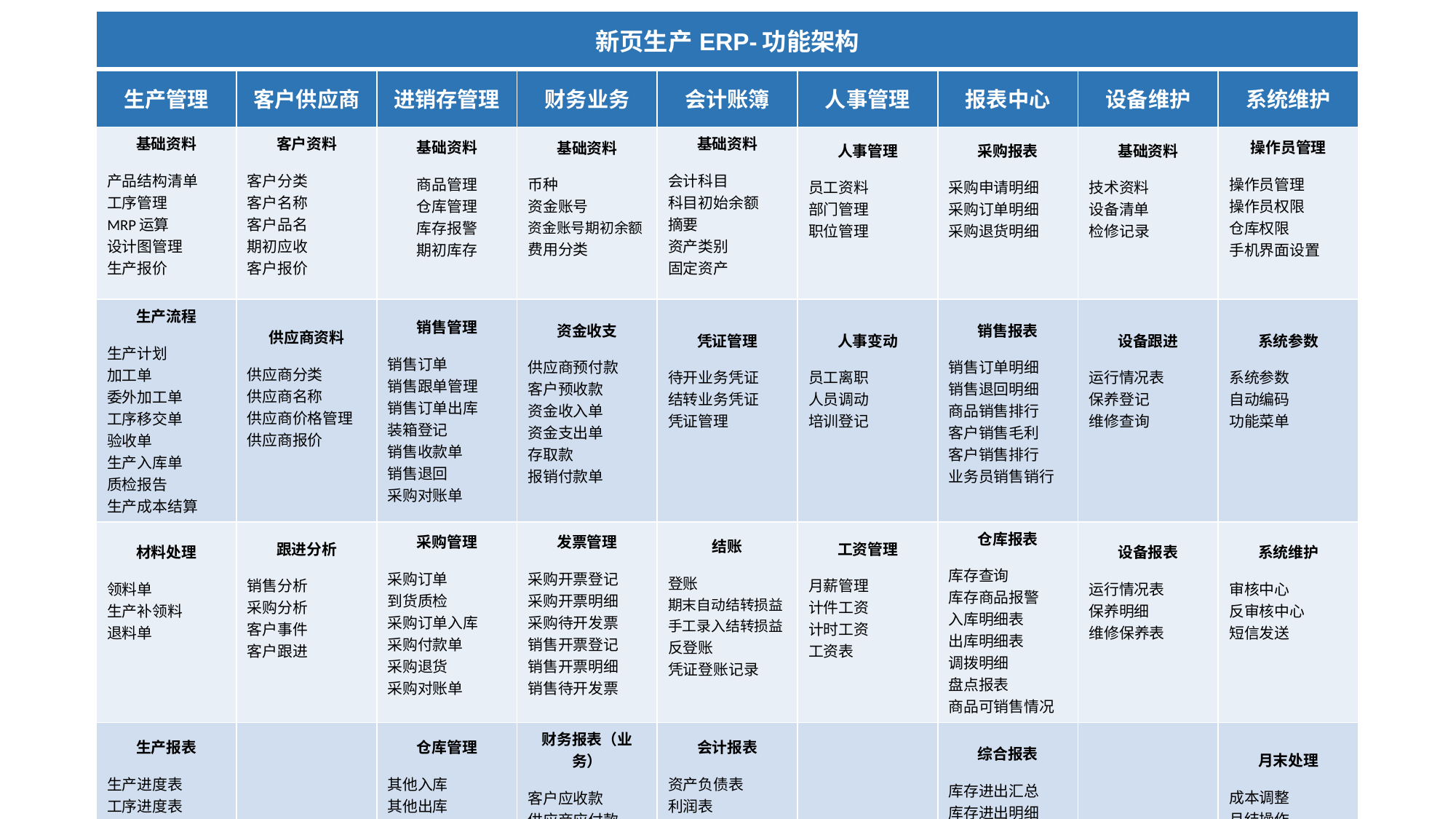

| 新页生产ERP-功能架构 |  |  |  |  |  |  |  |  |
| --- | --- | --- | --- | --- | --- | --- | --- | --- |
| 生产管理 | 客户供应商 | 进销存管理 | 财务业务 | 会计账簿 | 人事管理 | 报表中心 | 设备维护 | 系统维护 |
| 基础资料 产品结构清单 工序管理 MRP运算 设计图管理 生产报价 | 客户资料 客户分类 客户名称 客户品名 期初应收 客户报价 | 基础资料 商品管理 仓库管理 库存报警 期初库存 | 基础资料 币种 资金账号 资金账号期初余额 费用分类 | 基础资料 会计科目 科目初始余额 摘要 资产类别 固定资产 | 人事管理 员工资料 部门管理 职位管理 | 采购报表 采购申请明细 采购订单明细 采购退货明细 | 基础资料 技术资料 设备清单 检修记录 | 操作员管理 操作员管理 操作员权限 仓库权限 手机界面设置 |
| 生产流程 生产计划 加工单 委外加工单 工序移交单 验收单 生产入库单 质检报告 生产成本结算 | 供应商资料 供应商分类 供应商名称 供应商价格管理 供应商报价 | 销售管理 销售订单 销售跟单管理 销售订单出库 装箱登记 销售收款单 销售退回 采购对账单 | 资金收支 供应商预付款 客户预收款 资金收入单 资金支出单 存取款 报销付款单 | 凭证管理 待开业务凭证 结转业务凭证 凭证管理 | 人事变动 员工离职 人员调动 培训登记 | 销售报表 销售订单明细 销售退回明细 商品销售排行 客户销售毛利 客户销售排行 业务员销售销行 | 设备跟进 运行情况表 保养登记 维修查询 | 系统参数 系统参数 自动编码 功能菜单 |
| 材料处理 领料单 生产补领料 退料单 | 跟进分析 销售分析 采购分析 客户事件 客户跟进 | 采购管理 采购订单 到货质检 采购订单入库 采购付款单 采购退货 采购对账单 | 发票管理 采购开票登记 采购开票明细 采购待开发票 销售开票登记 销售开票明细 销售待开发票 | 结账 登账 期末自动结转损益 手工录入结转损益 反登账 凭证登账记录 | 工资管理 月薪管理 计件工资 计时工资 工资表 | 仓库报表 库存查询 库存商品报警 入库明细表 出库明细表 调拨明细 盘点报表 商品可销售情况 | 设备报表 运行情况表 保养明细 维修保养表 | 系统维护 审核中心 反审核中心 短信发送 |
| 生产报表 生产进度表 工序进度表 用料服表 成本分析 车间库存表 成品溯源 |  | 仓库管理 其他入库 其他出库 库存调拨 库存盘点 商品组装 商品拆分 | 财务报表（业务） 客户应收款 供应商应付款 资金收支情况表 资金收支明细 资金收支汇总 | 会计报表 资产负债表 利润表 现金流量表 明细账 总分类账 日记账.. |  | 综合报表 库存进出汇总 库存进出明细 商品进出统计 经营汇总 |  | 月末处理 成本调整 月结操作 |